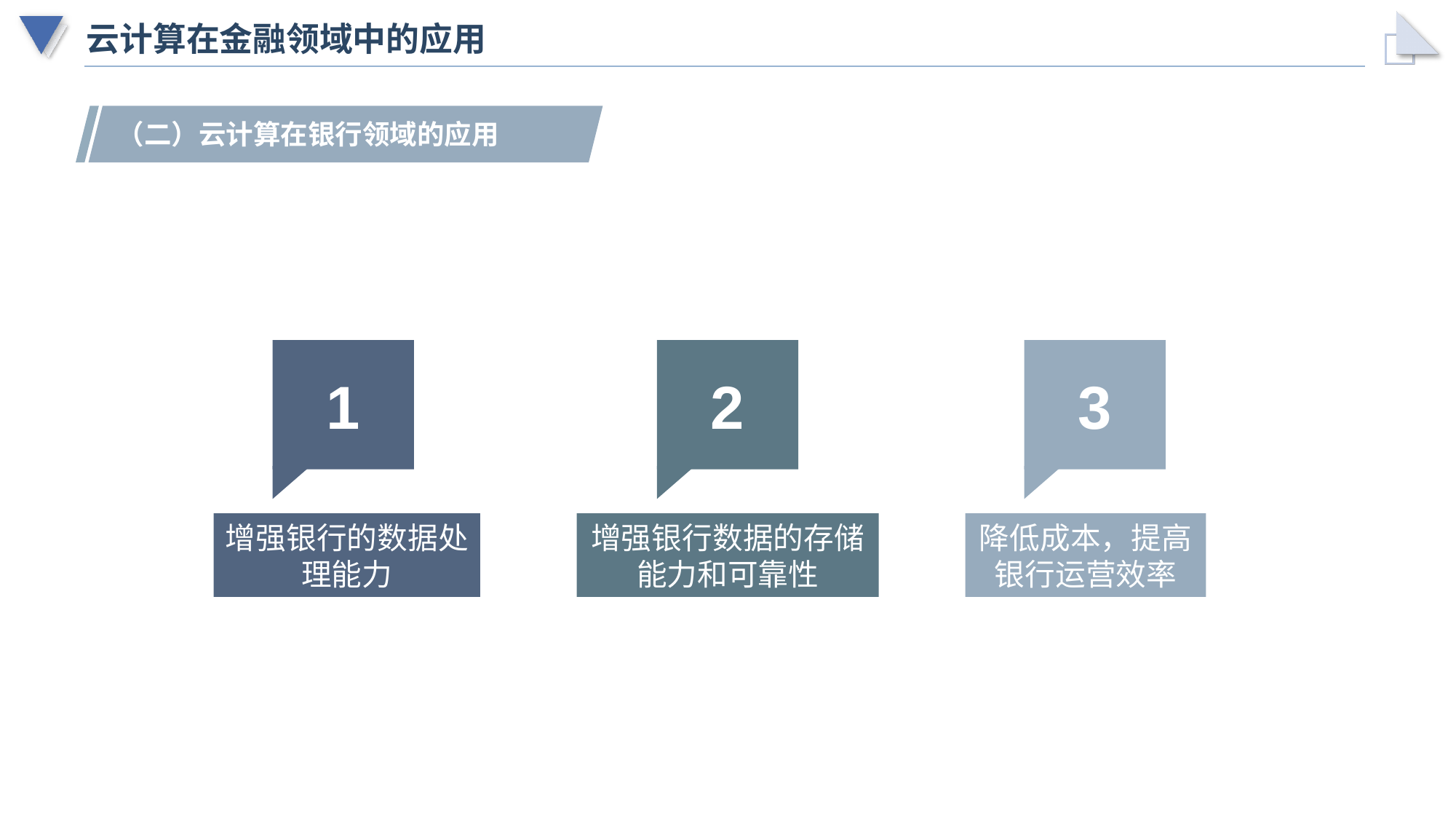

# 云计算在金融领域中的应用

（二）云计算在银行领域的应用
1

2

3

增强银行的数据处理能力
增强银行数据的存储能力和可靠性
降低成本，提高银行运营效率